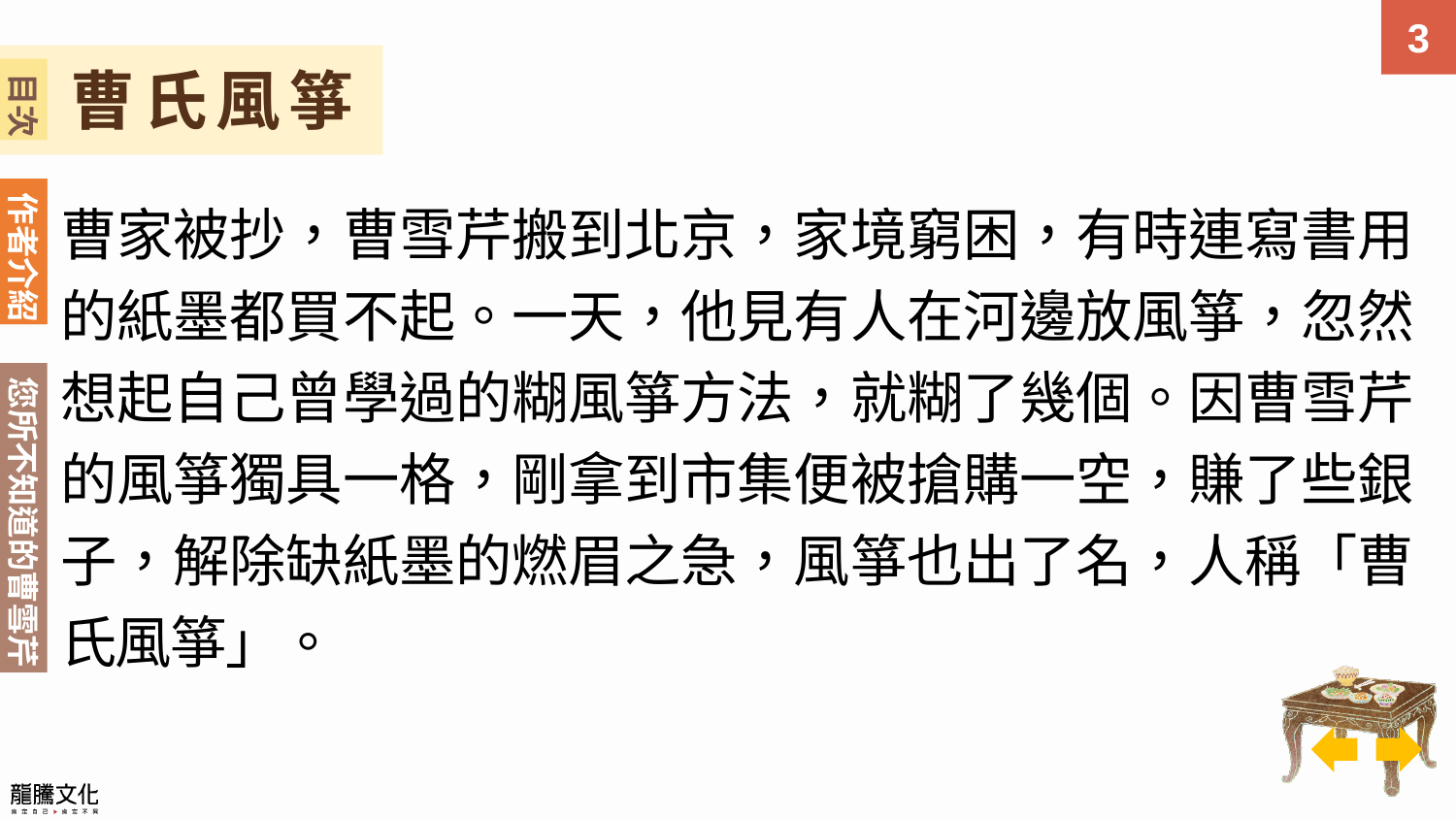

曹氏風箏
目次
作者介紹
曹家被抄，曹雪芹搬到北京，家境窮困，有時連寫書用的紙墨都買不起。一天，他見有人在河邊放風箏，忽然想起自己曾學過的糊風箏方法，就糊了幾個。因曹雪芹的風箏獨具一格，剛拿到市集便被搶購一空，賺了些銀子，解除缺紙墨的燃眉之急，風箏也出了名，人稱「曹氏風箏」。
您所不知道的曹雪芹